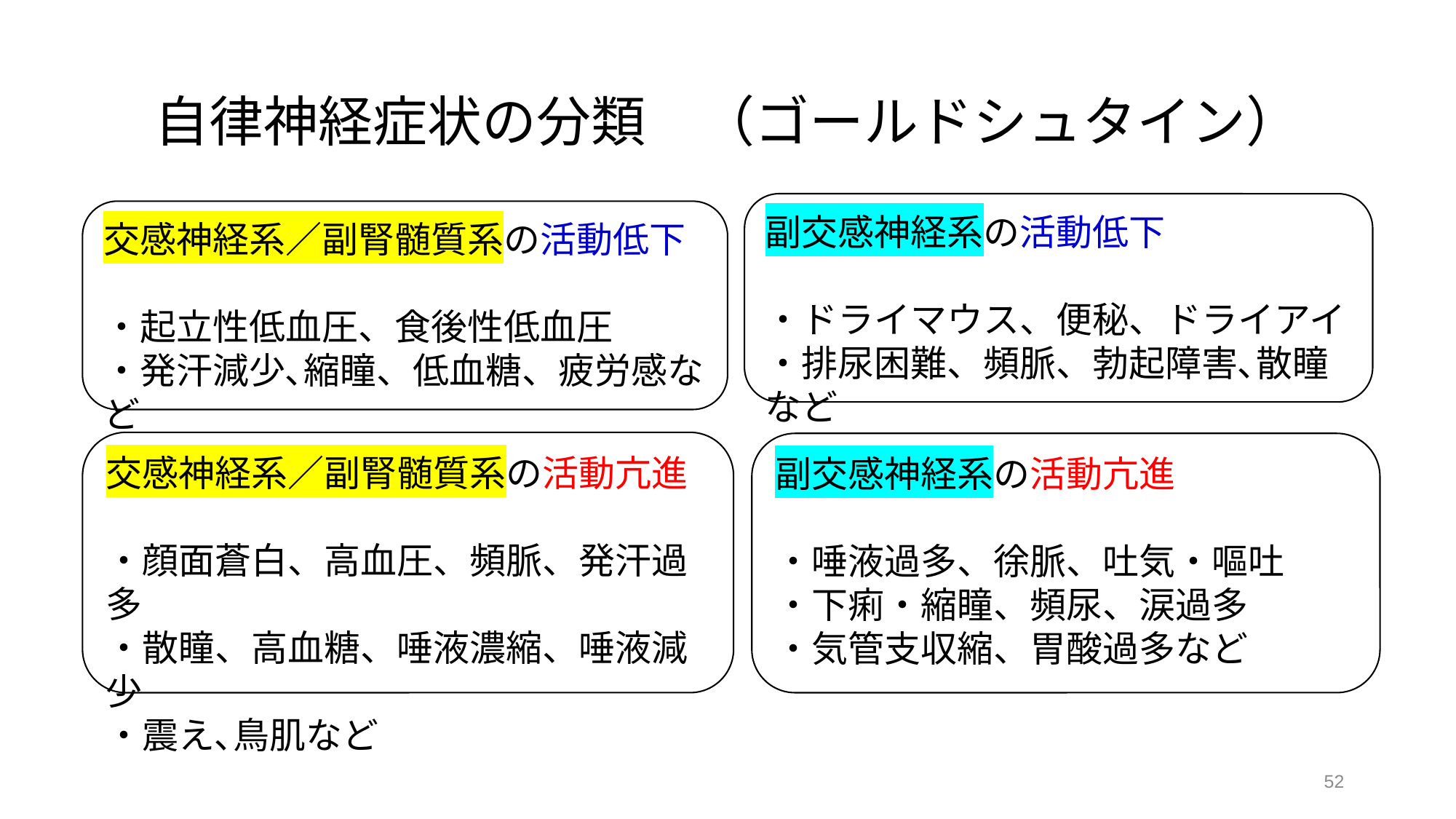

# 自律神経症状の分類　（ゴールドシュタイン）
副交感神経系の活動低下

・ドライマウス、便秘、ドライアイ
・排尿困難、頻脈、勃起障害､散瞳など

交感神経系／副腎髄質系の活動低下

・起立性低血圧、食後性低血圧
・発汗減少､縮瞳、低血糖、疲労感など

交感神経系／副腎髄質系の活動亢進

・顔面蒼白、高血圧、頻脈、発汗過多
・散瞳、高血糖、唾液濃縮、唾液減少
・震え､鳥肌など

副交感神経系の活動亢進

・唾液過多、徐脈、吐気・嘔吐
・下痢・縮瞳、頻尿、涙過多
・気管支収縮、胃酸過多など

52